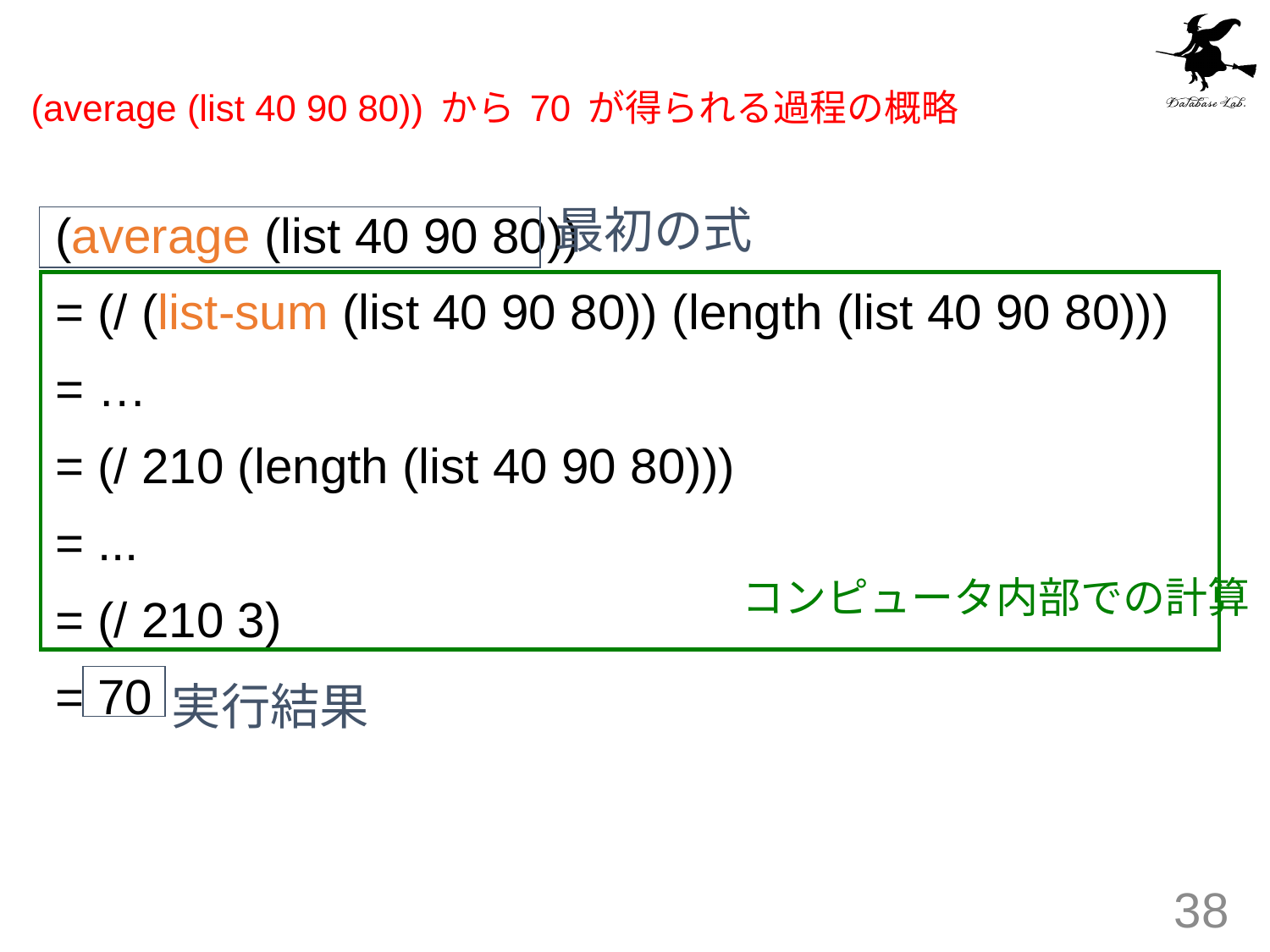

# (average (list 40 90 80)) から 70 が得られる過程の概略
最初の式
(average (list 40 90 80))
= (/ (list-sum (list 40 90 80)) (length (list 40 90 80)))
= …
= (/ 210 (length (list 40 90 80)))
= ...
= (/ 210 3)
= 70

コンピュータ内部での計算

実行結果
38